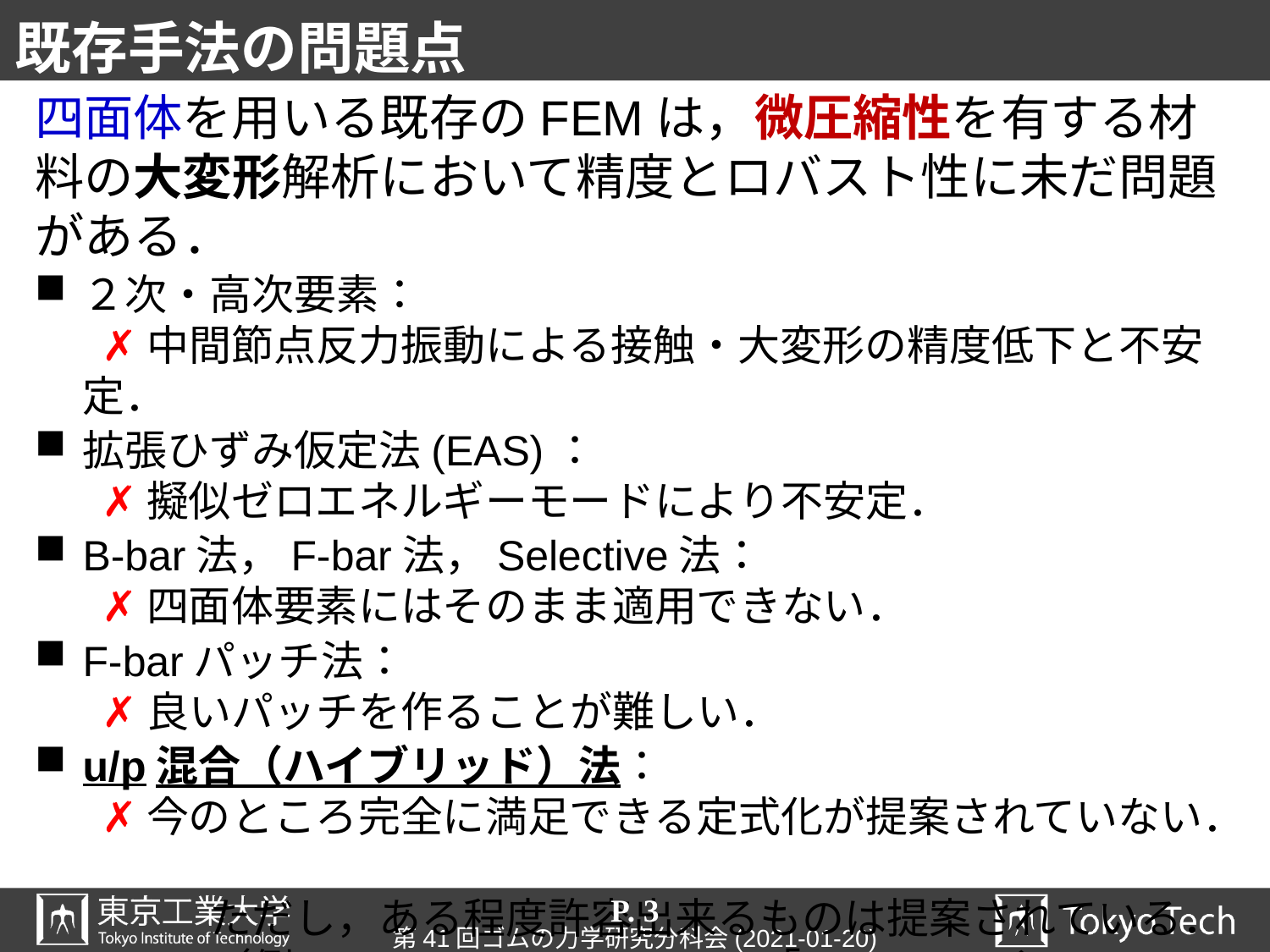

# 既存手法の問題点
四面体を用いる既存のFEMは，微圧縮性を有する材料の大変形解析において精度とロバスト性に未だ問題がある．
２次・高次要素：
  ✗ 中間節点反力振動による接触・大変形の精度低下と不安定．
拡張ひずみ仮定法(EAS)：
  ✗ 擬似ゼロエネルギーモードにより不安定．
B-bar法，F-bar法，Selective法：
  ✗ 四面体要素にはそのまま適用できない．
F-barパッチ法：
  ✗ 良いパッチを作ることが難しい．
u/p混合（ハイブリッド）法：
  ✗ 今のところ完全に満足できる定式化が提案されていない．
　　　ただし，ある程度許容出来るものは提案されている．
　　　（例：ABAQUS/Standardの「C3D4H」や「C3D10MH」など）
P. 3